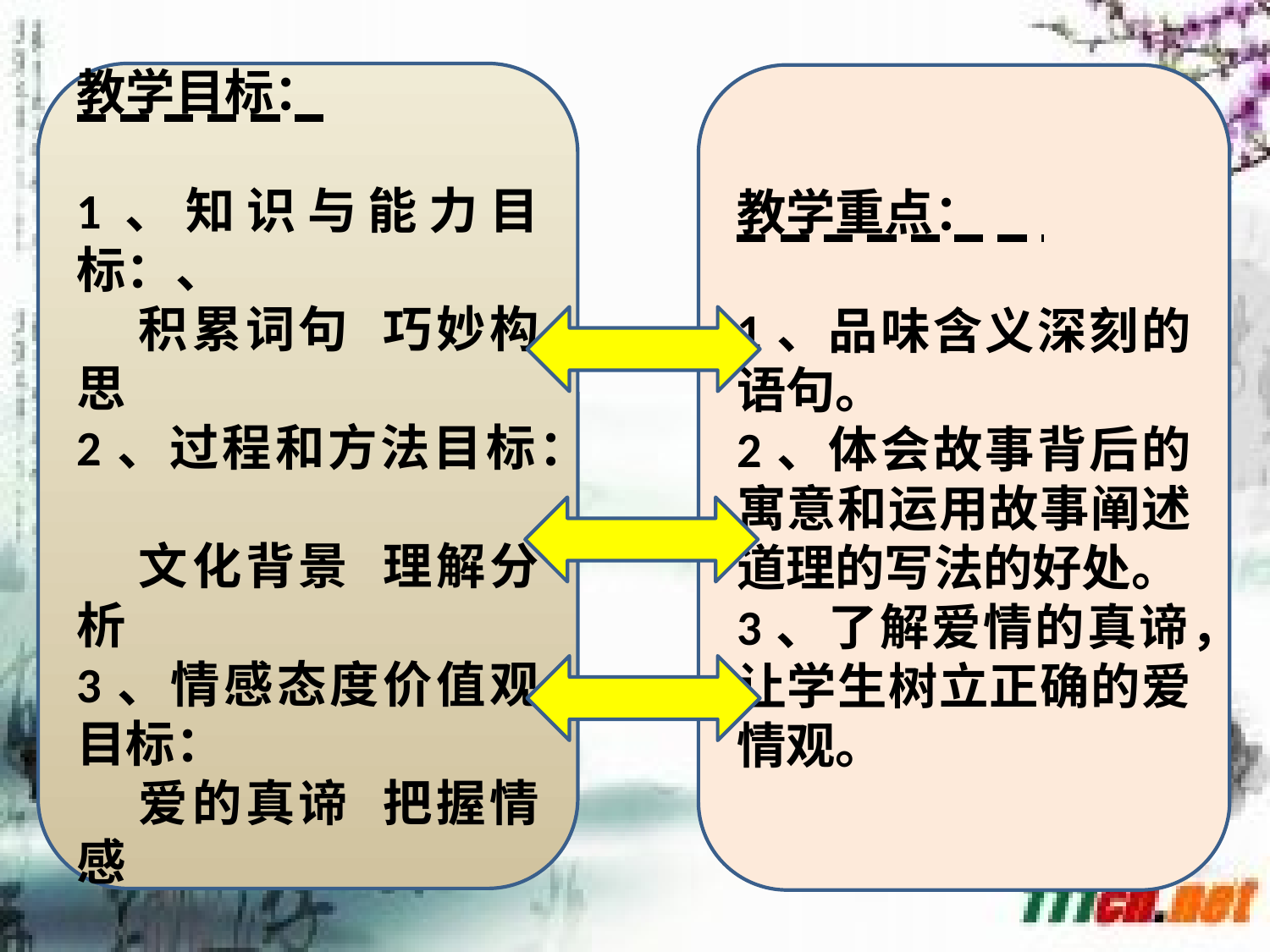

教学目标：

1、知识与能力目标：、
   积累词句  巧妙构思
2、过程和方法目标：
   文化背景  理解分析
3、情感态度价值观目标：
   爱的真谛  把握情感
教学重点：

1、品味含义深刻的语句。
2、体会故事背后的寓意和运用故事阐述道理的写法的好处。
3、了解爱情的真谛，让学生树立正确的爱情观。